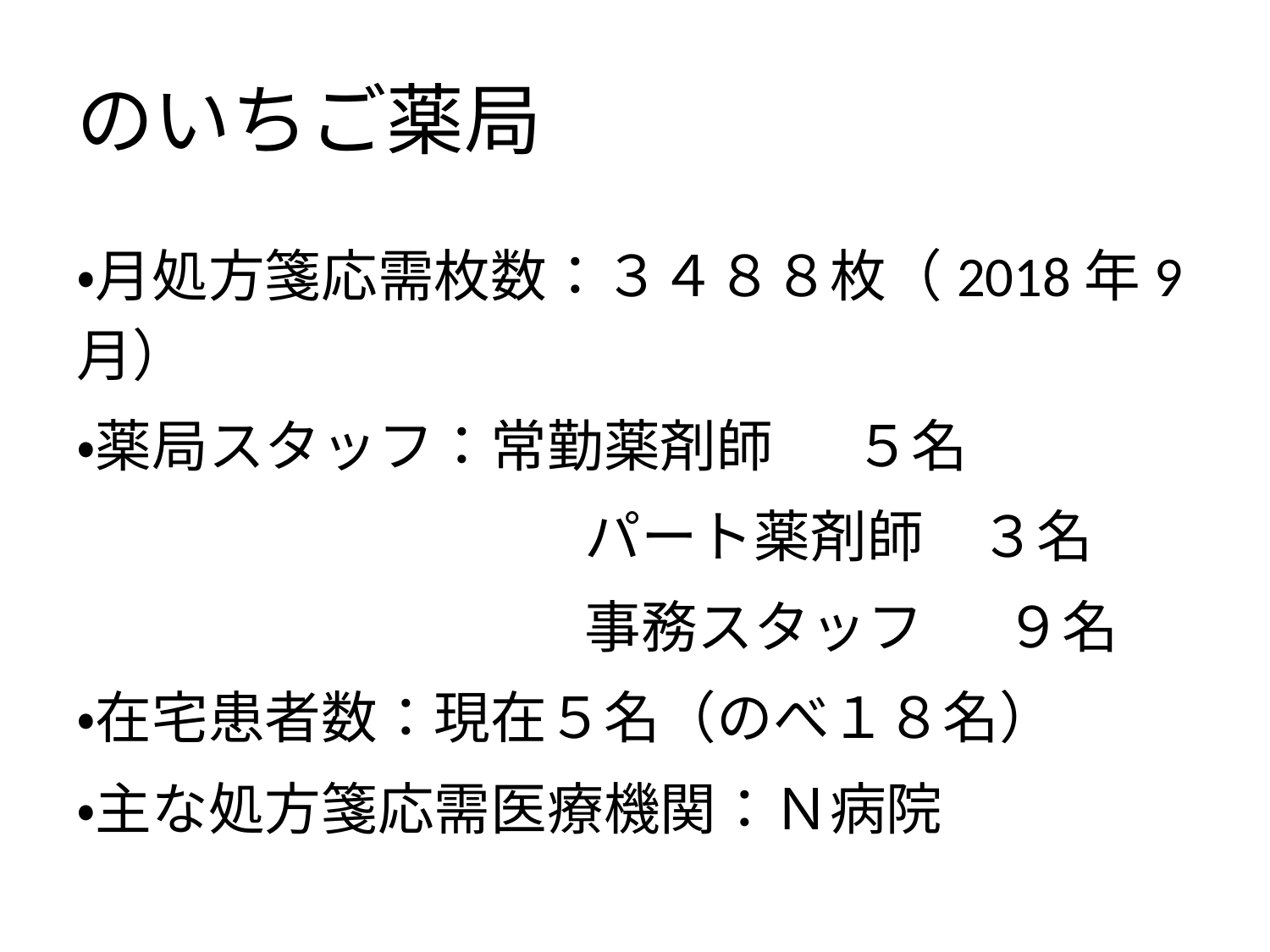

# のいちご薬局
・月処方箋応需枚数：３４８８枚（2018年9月）
・薬局スタッフ：常勤薬剤師　  ５名
　　　　　　　　　パート薬剤師　３名
　　　　　　　　　事務スタッフ　  ９名
・在宅患者数：現在５名（のべ１８名）
・主な処方箋応需医療機関：Ｎ病院